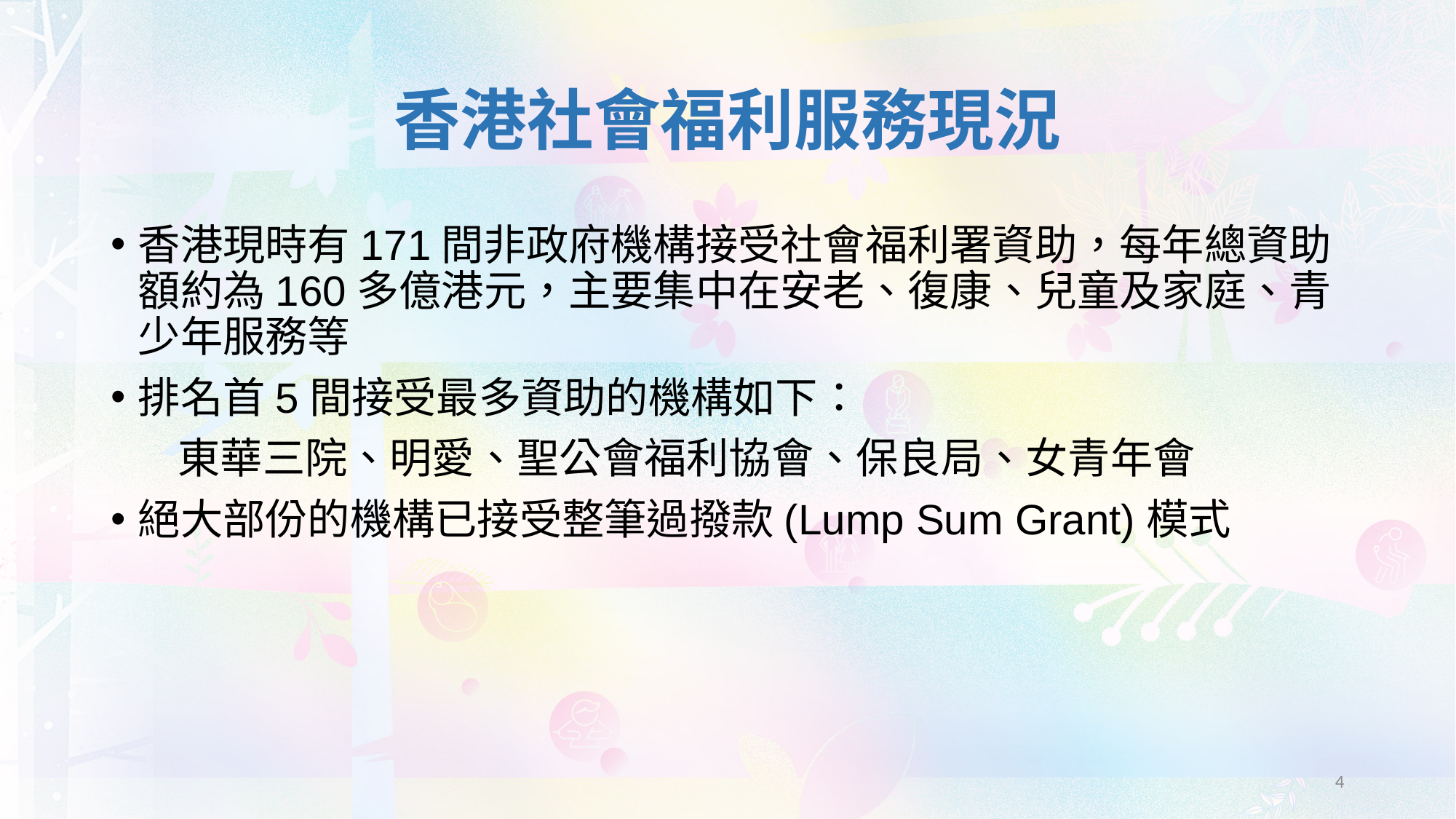

# 香港社會福利服務現況
香港現時有171間非政府機構接受社會福利署資助，每年總資助額約為160多億港元，主要集中在安老、復康、兒童及家庭、青少年服務等
排名首5間接受最多資助的機構如下：
      東華三院、明愛、聖公會福利協會、保良局、女青年會
絕大部份的機構已接受整筆過撥款(Lump Sum Grant)模式
4